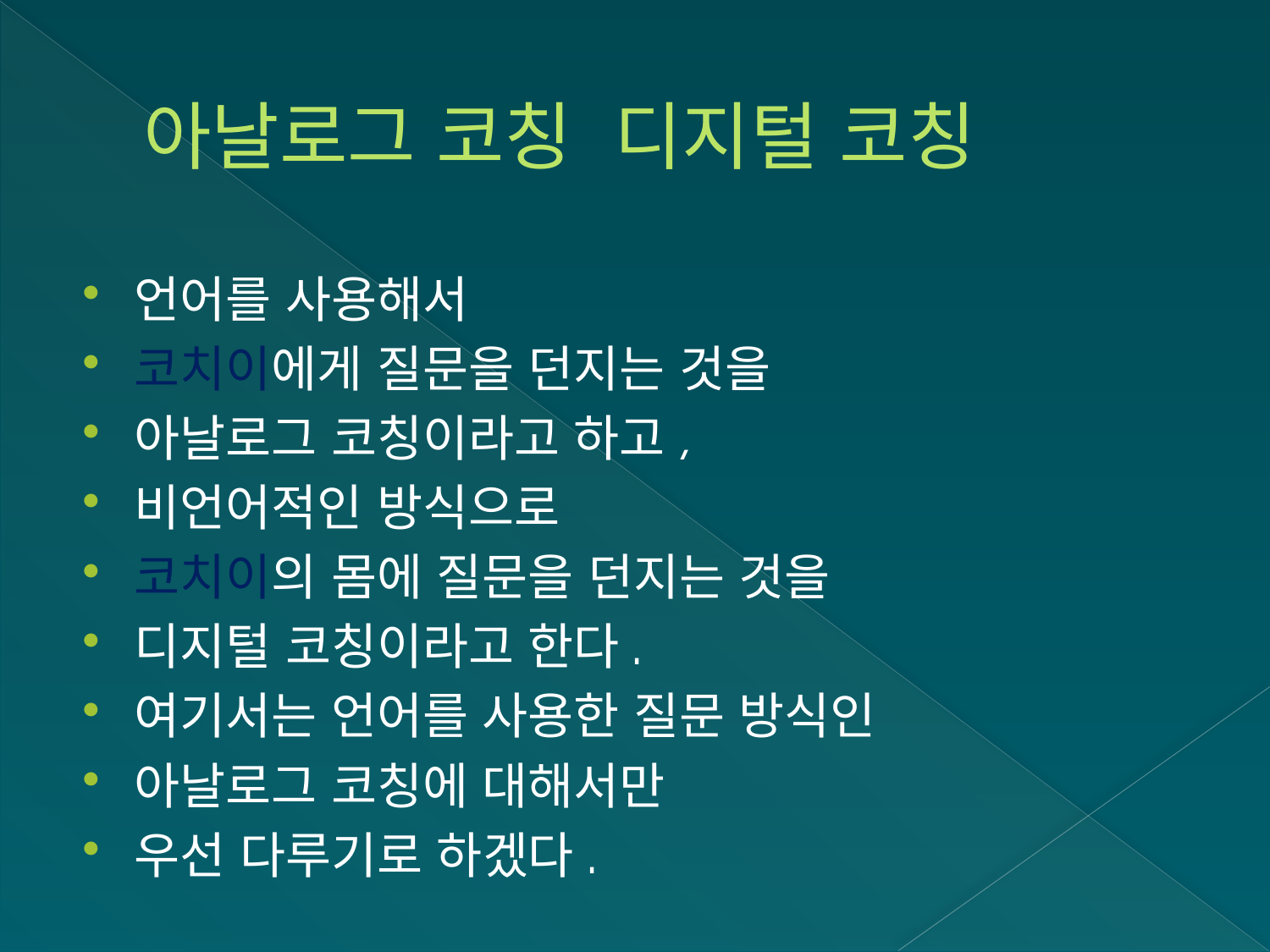

# 아날로그 코칭  디지털 코칭
언어를 사용해서
코치이에게 질문을 던지는 것을
아날로그 코칭이라고 하고,
비언어적인 방식으로
코치이의 몸에 질문을 던지는 것을
디지털 코칭이라고 한다.
여기서는 언어를 사용한 질문 방식인
아날로그 코칭에 대해서만
우선 다루기로 하겠다.